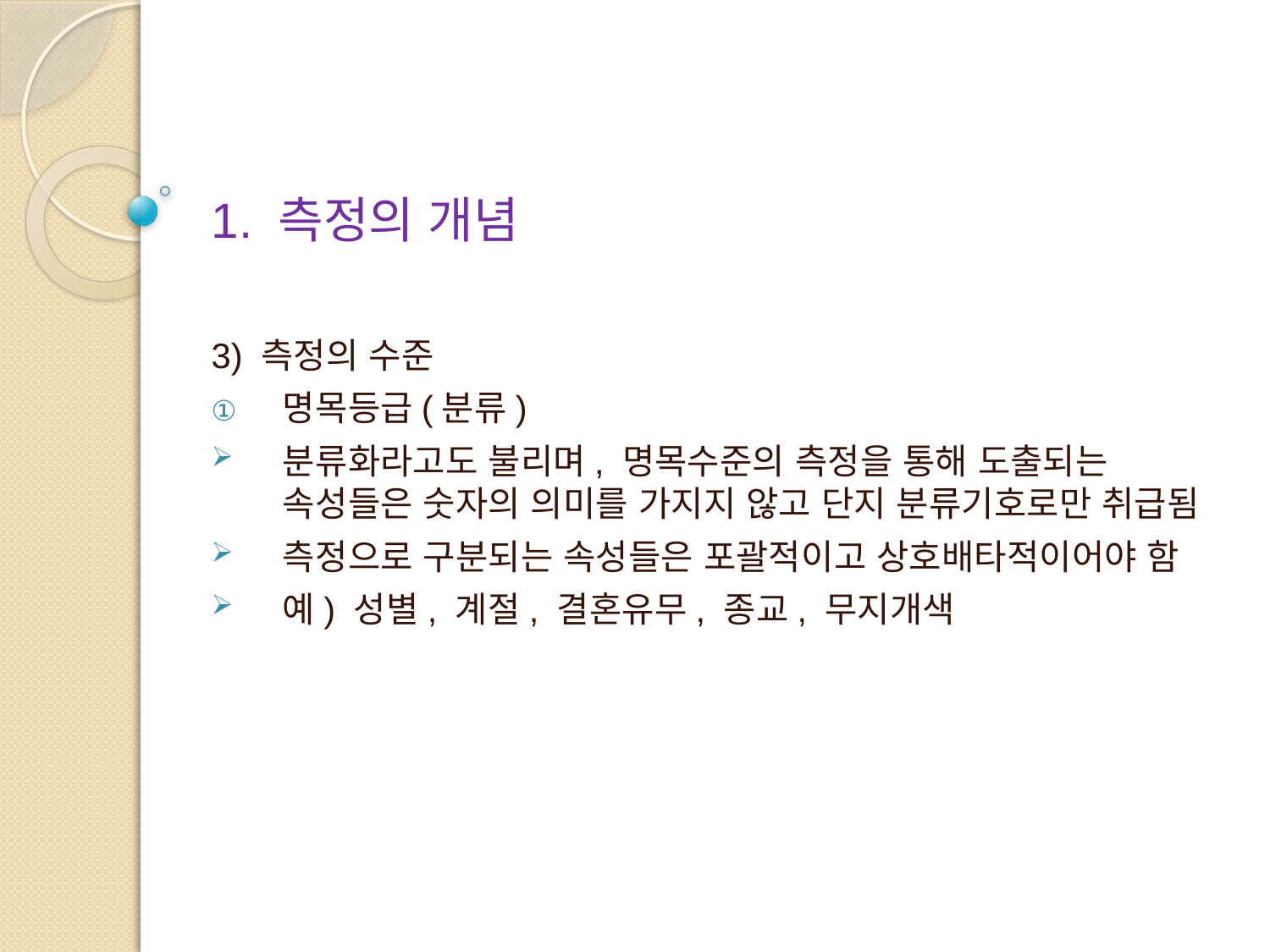

# 1. 측정의 개념
3) 측정의 수준
명목등급(분류)
분류화라고도 불리며, 명목수준의 측정을 통해 도출되는 속성들은 숫자의 의미를 가지지 않고 단지 분류기호로만 취급됨
측정으로 구분되는 속성들은 포괄적이고 상호배타적이어야 함
예) 성별, 계절, 결혼유무, 종교, 무지개색